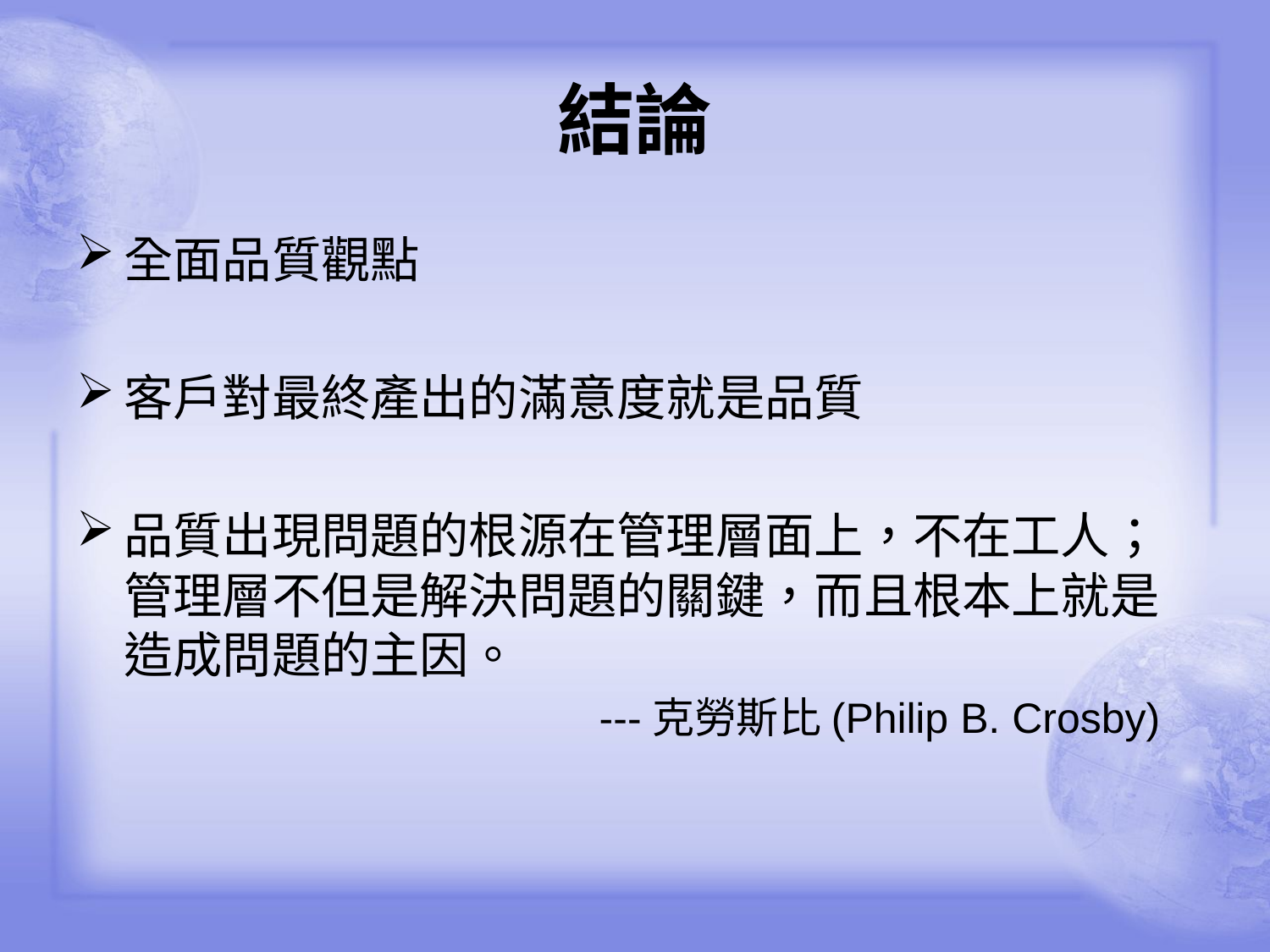

# 結論
全面品質觀點

客戶對最終產出的滿意度就是品質

品質出現問題的根源在管理層面上，不在工人；管理層不但是解決問題的關鍵，而且根本上就是造成問題的主因。
                                  　　　　 ---克勞斯比(Philip B. Crosby)